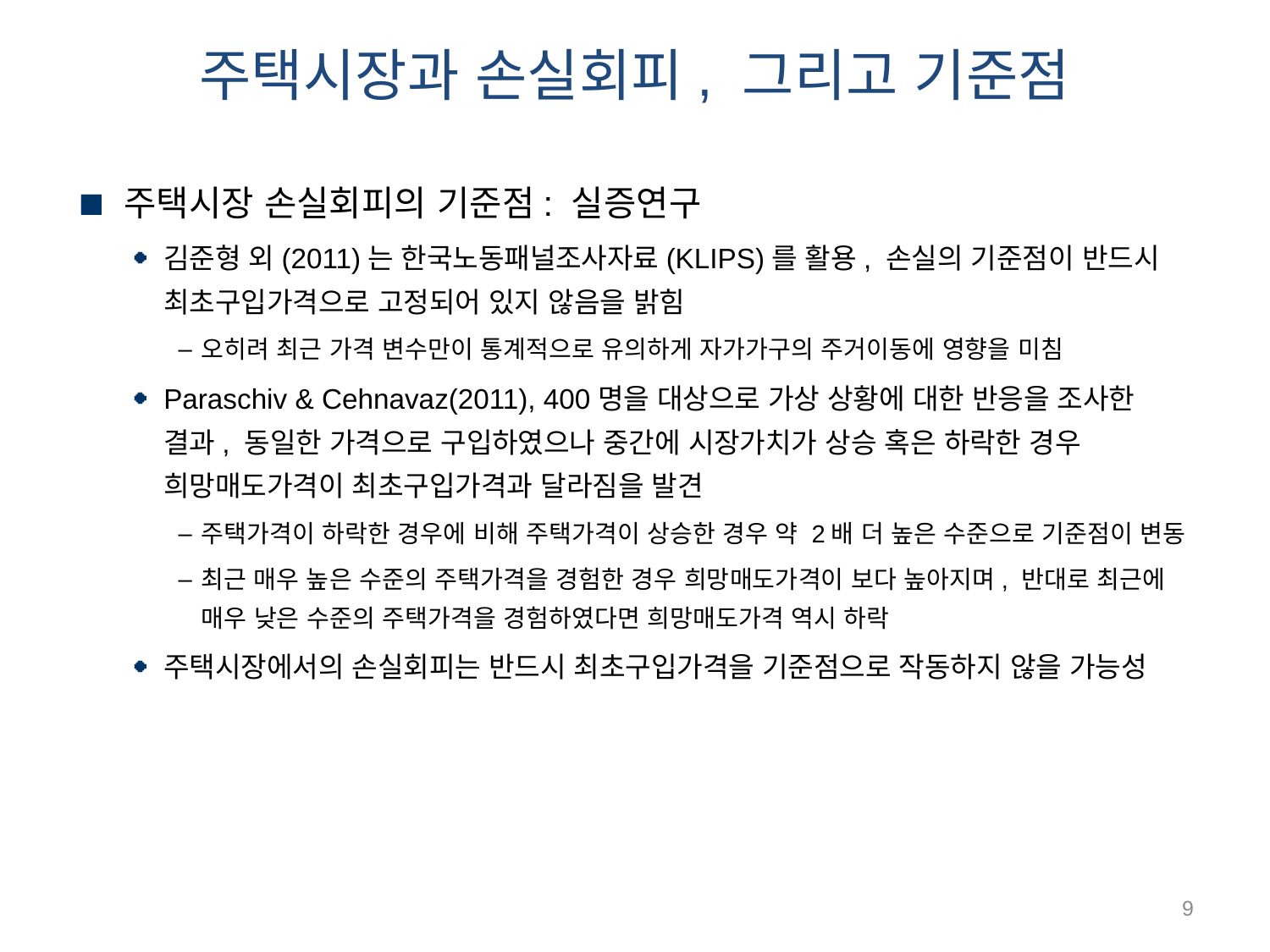

# 주택시장과 손실회피, 그리고 기준점
주택시장 손실회피의 기준점: 실증연구
김준형 외(2011)는 한국노동패널조사자료(KLIPS)를 활용, 손실의 기준점이 반드시 최초구입가격으로 고정되어 있지 않음을 밝힘
오히려 최근 가격 변수만이 통계적으로 유의하게 자가가구의 주거이동에 영향을 미침
Paraschiv & Cehnavaz(2011), 400명을 대상으로 가상 상황에 대한 반응을 조사한 결과, 동일한 가격으로 구입하였으나 중간에 시장가치가 상승 혹은 하락한 경우 희망매도가격이 최초구입가격과 달라짐을 발견
주택가격이 하락한 경우에 비해 주택가격이 상승한 경우 약 2배 더 높은 수준으로 기준점이 변동
최근 매우 높은 수준의 주택가격을 경험한 경우 희망매도가격이 보다 높아지며, 반대로 최근에 매우 낮은 수준의 주택가격을 경험하였다면 희망매도가격 역시 하락
주택시장에서의 손실회피는 반드시 최초구입가격을 기준점으로 작동하지 않을 가능성
9